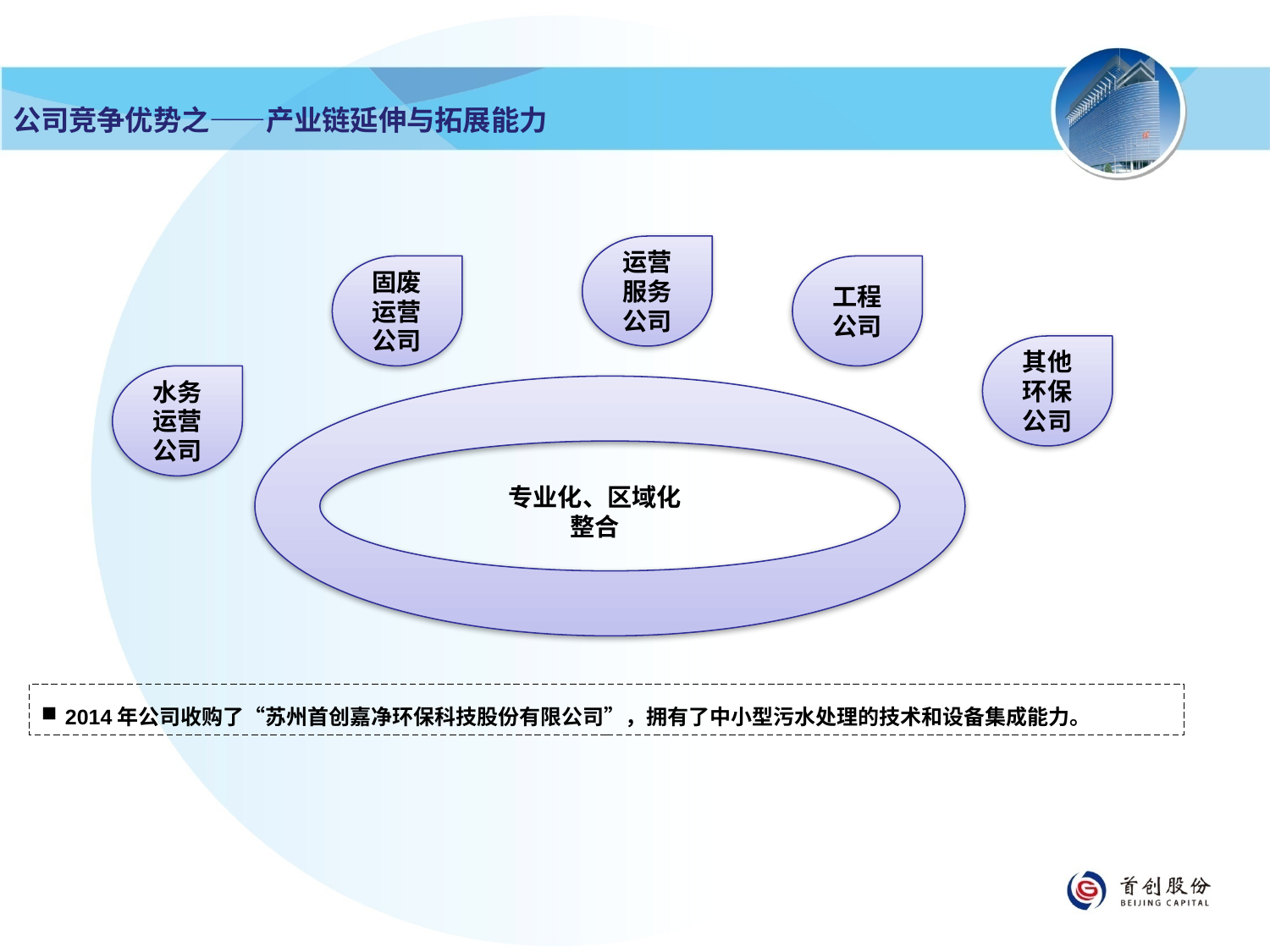

公司竞争优势之——产业链延伸与拓展能力
运营服务公司
固废运营公司
工程公司
其他环保公司
水务运营公司

专业化、区域化
整合
2014年公司收购了“苏州首创嘉净环保科技股份有限公司”，拥有了中小型污水处理的技术和设备集成能力。